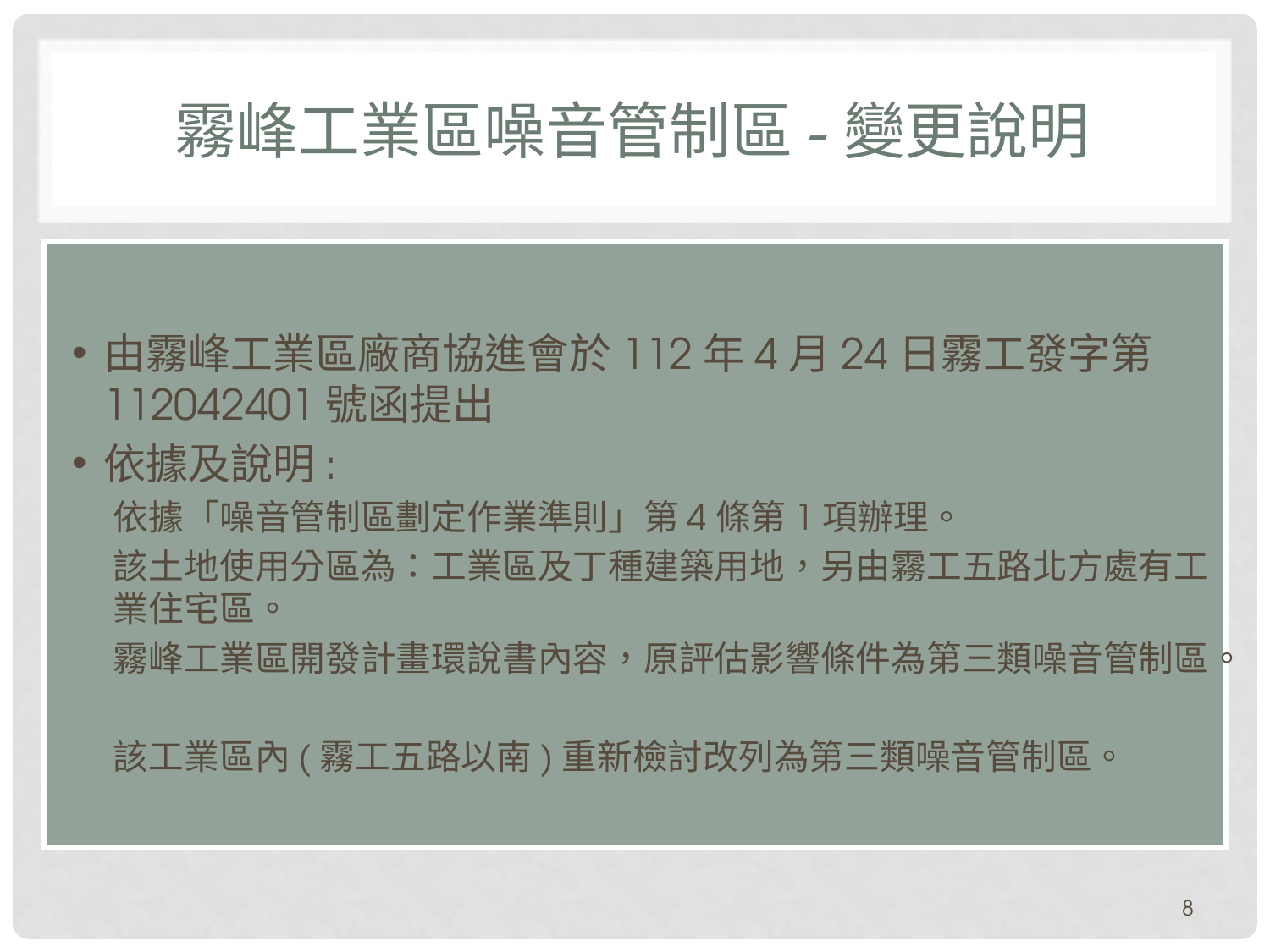

# 霧峰工業區噪音管制區-變更說明

由霧峰工業區廠商協進會於112年4月24日霧工發字第112042401號函提出
依據及說明:
依據「噪音管制區劃定作業準則」第4條第1項辦理。
該土地使用分區為：工業區及丁種建築用地，另由霧工五路北方處有工業住宅區。
霧峰工業區開發計畫環說書內容，原評估影響條件為第三類噪音管制區。

該工業區內(霧工五路以南)重新檢討改列為第三類噪音管制區。
8